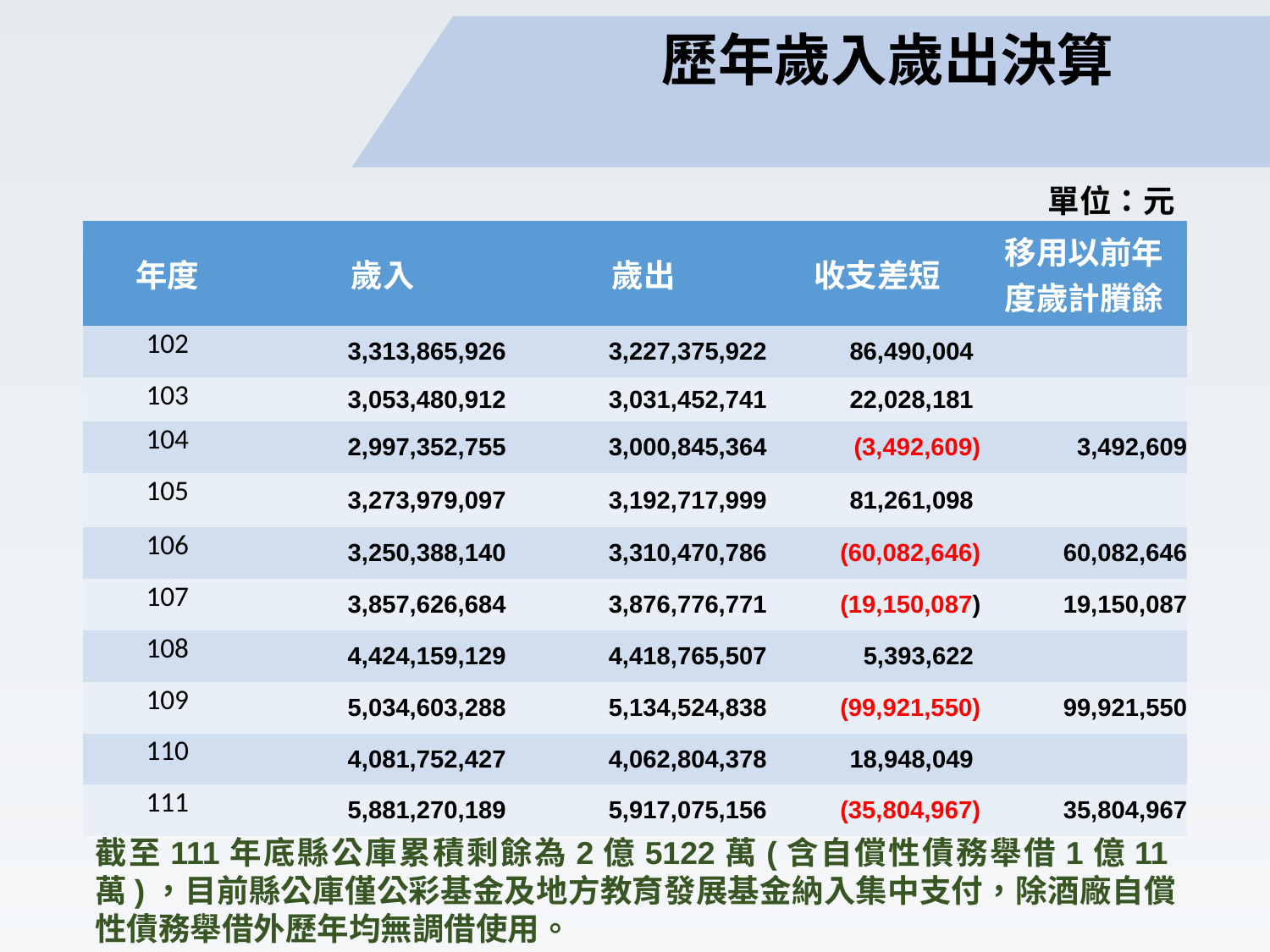

歷年歲入歲出決算
| 單位：元 |
| --- |
| 年度 | 歲入 | 歲出 | 收支差短 | 移用以前年度歲計賸餘 |
| --- | --- | --- | --- | --- |
| 102 | 3,313,865,926 | 3,227,375,922 | 86,490,004 |  |
| 103 | 3,053,480,912 | 3,031,452,741 | 22,028,181 |  |
| 104 | 2,997,352,755 | 3,000,845,364 | (3,492,609) | 3,492,609 |
| 105 | 3,273,979,097 | 3,192,717,999 | 81,261,098 |  |
| 106 | 3,250,388,140 | 3,310,470,786 | (60,082,646) | 60,082,646 |
| 107 | 3,857,626,684 | 3,876,776,771 | (19,150,087) | 19,150,087 |
| 108 | 4,424,159,129 | 4,418,765,507 | 5,393,622 |  |
| 109 | 5,034,603,288 | 5,134,524,838 | (99,921,550) | 99,921,550 |
| 110 | 4,081,752,427 | 4,062,804,378 | 18,948,049 |  |
| 111 | 5,881,270,189 | 5,917,075,156 | (35,804,967) | 35,804,967 |
截至111年底縣公庫累積剩餘為2億5122萬(含自償性債務舉借1億11萬)，目前縣公庫僅公彩基金及地方教育發展基金納入集中支付，除酒廠自償性債務舉借外歷年均無調借使用。